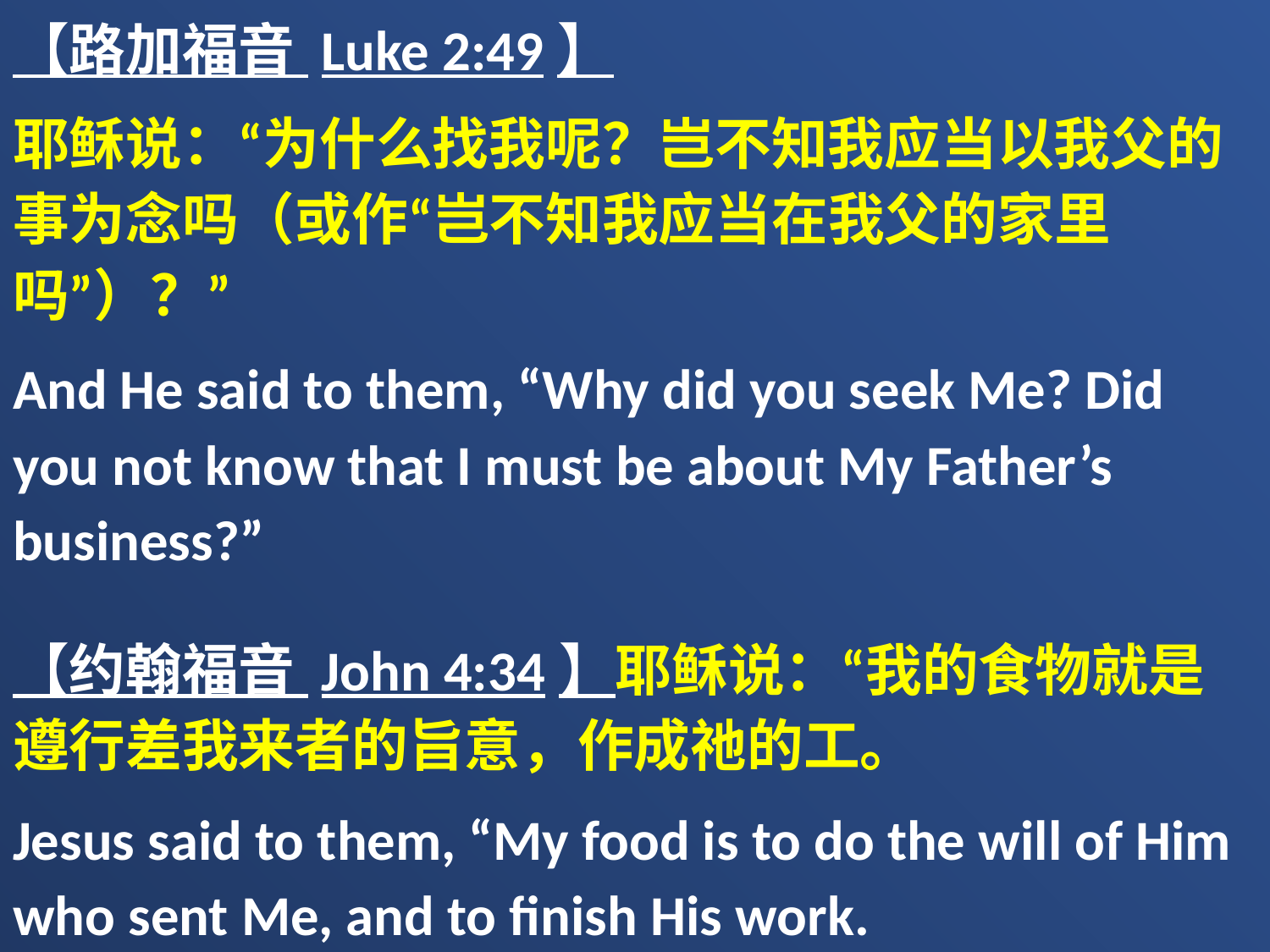

【路加福音 Luke 2:49】
耶稣说：“为什么找我呢？岂不知我应当以我父的事为念吗（或作“岂不知我应当在我父的家里吗”）？”
And He said to them, “Why did you seek Me? Did you not know that I must be about My Father’s business?”

【约翰福音 John 4:34】耶稣说：“我的食物就是遵行差我来者的旨意，作成祂的工。
Jesus said to them, “My food is to do the will of Him who sent Me, and to finish His work.